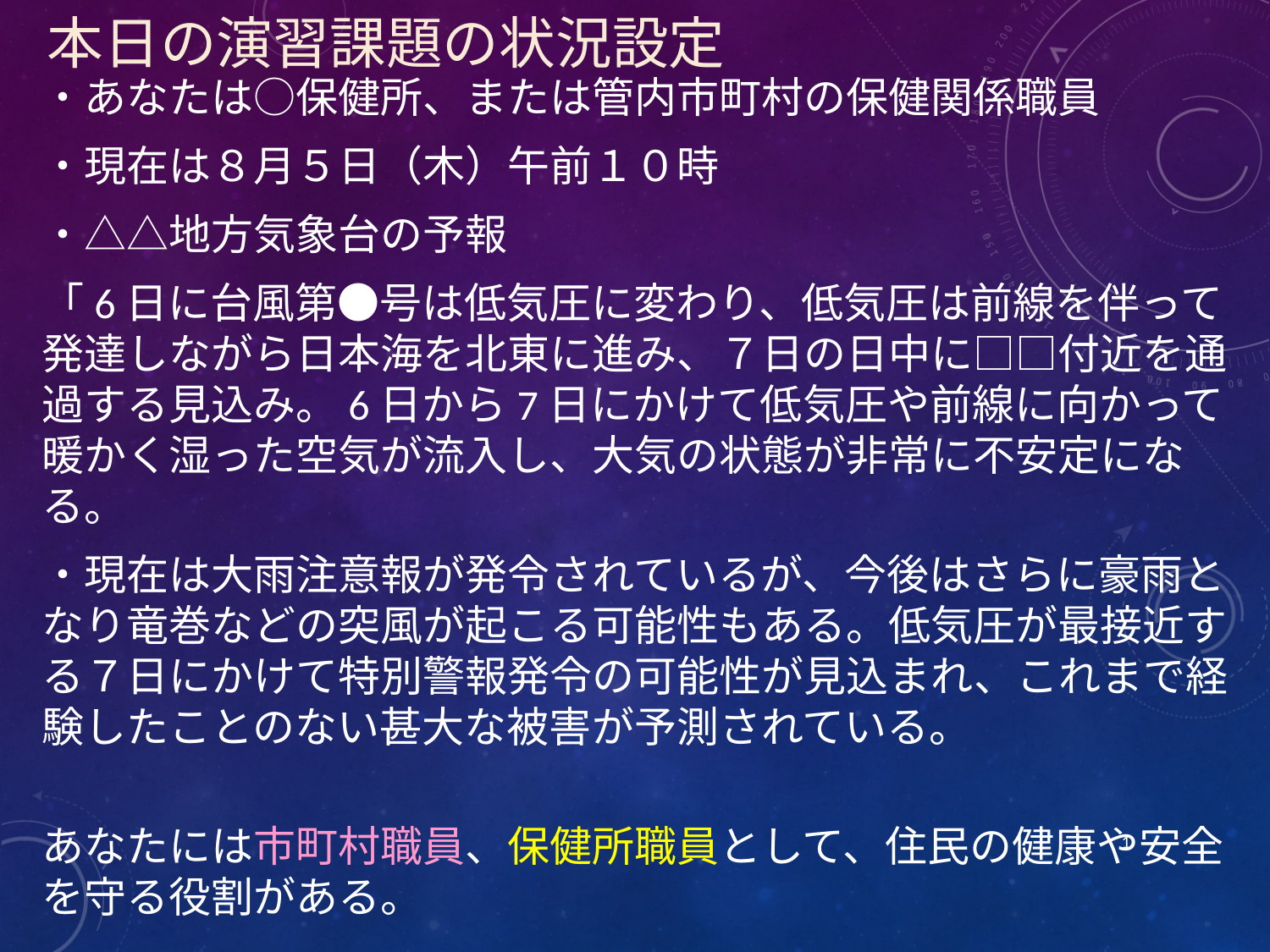

# 本日の演習課題の状況設定
・あなたは○保健所、または管内市町村の保健関係職員
・現在は８月５日（木）午前１０時
・△△地方気象台の予報
「6日に台風第●号は低気圧に変わり、低気圧は前線を伴って発達しながら日本海を北東に進み、７日の日中に□□付近を通過する見込み。6日から7日にかけて低気圧や前線に向かって暖かく湿った空気が流入し、大気の状態が非常に不安定になる。
・現在は大雨注意報が発令されているが、今後はさらに豪雨となり竜巻などの突風が起こる可能性もある。低気圧が最接近する７日にかけて特別警報発令の可能性が見込まれ、これまで経験したことのない甚大な被害が予測されている。
あなたには市町村職員、保健所職員として、住民の健康や安全を守る役割がある。
1